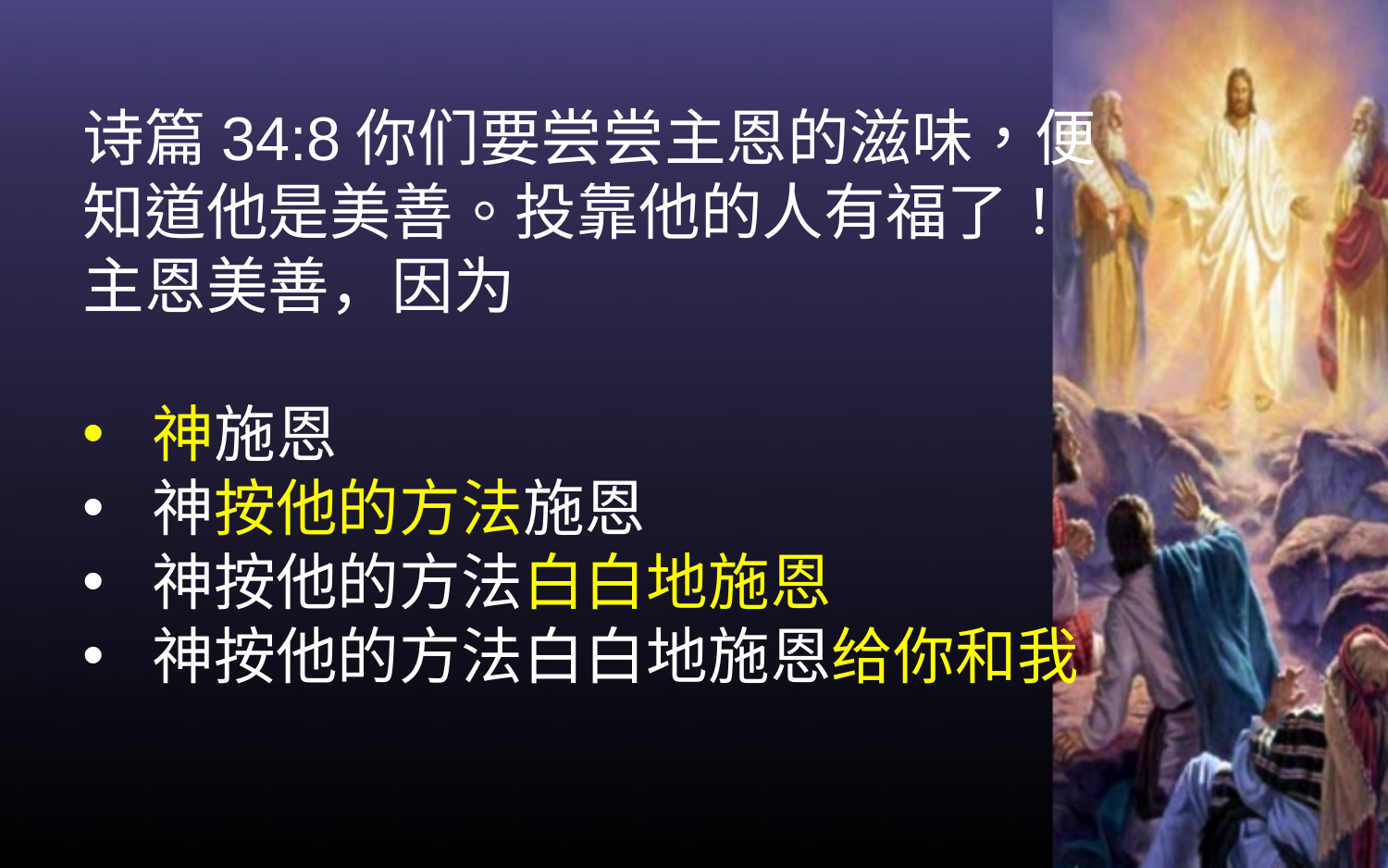

诗篇34:8你们要尝尝主恩的滋味，便知道他是美善。投靠他的人有福了！ 主恩美善，因为

神施恩
神按他的方法施恩
神按他的方法白白地施恩
神按他的方法白白地施恩给你和我